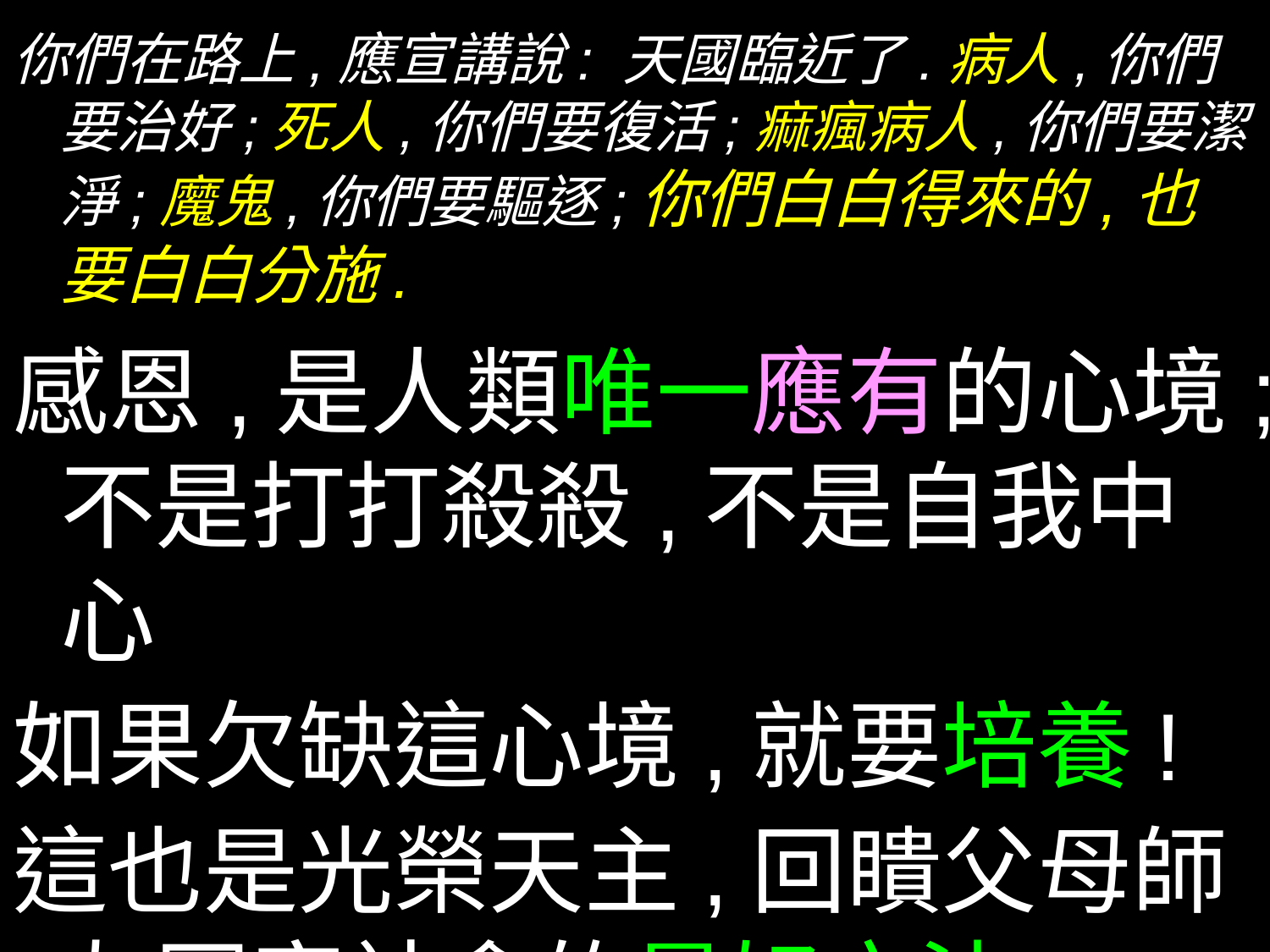

你們在路上,應宣講說: 天國臨近了.病人,你們要治好;死人,你們要復活;痲瘋病人,你們要潔淨;魔鬼,你們要驅逐;你們白白得來的,也要白白分施.
感恩,是人類唯一應有的心境;不是打打殺殺,不是自我中心
如果欠缺這心境,就要培養!
這也是光榮天主,回瞶父母師友國家社會的最好方法!